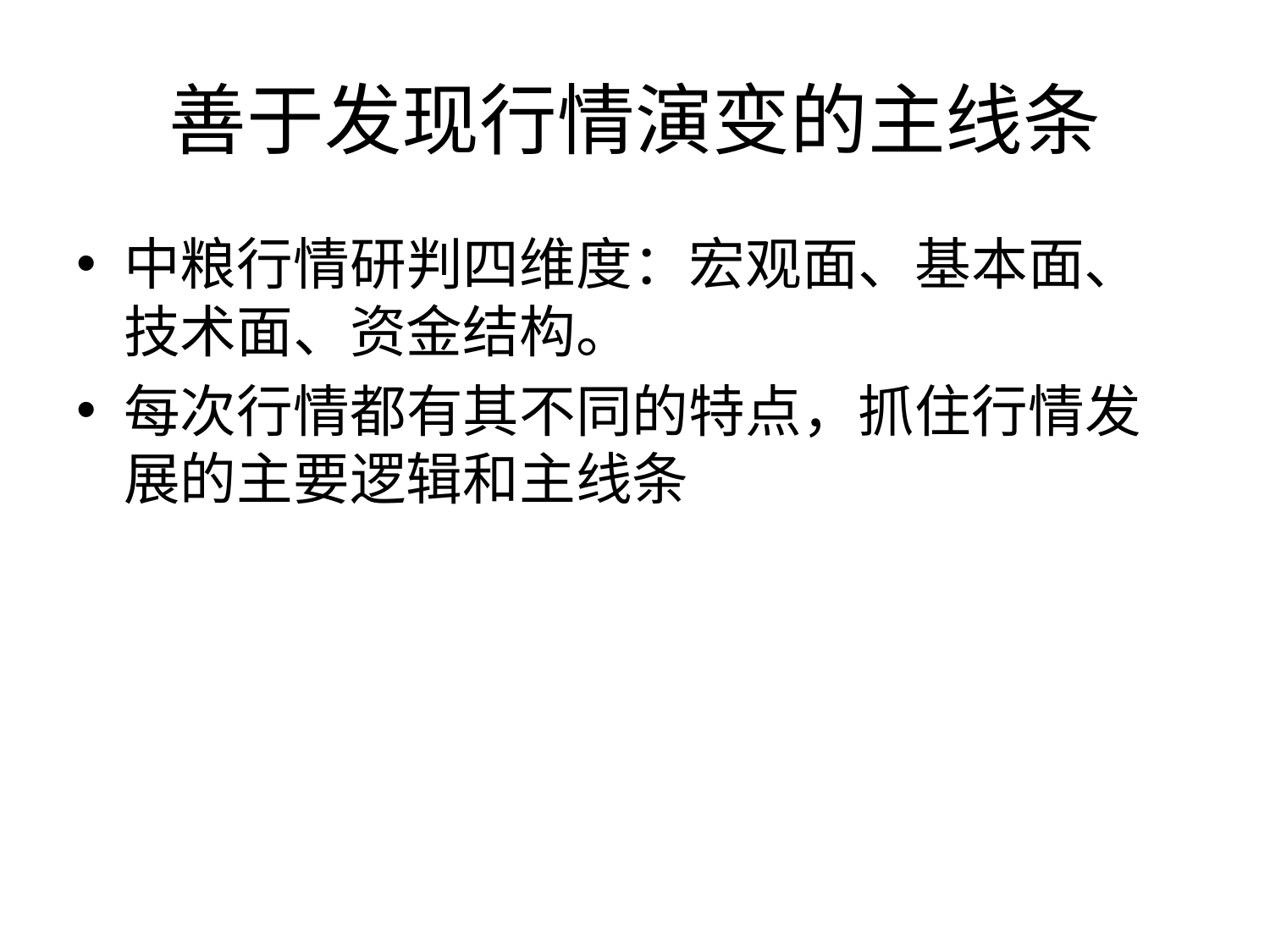

# 善于发现行情演变的主线条
中粮行情研判四维度：宏观面、基本面、技术面、资金结构。
每次行情都有其不同的特点，抓住行情发展的主要逻辑和主线条